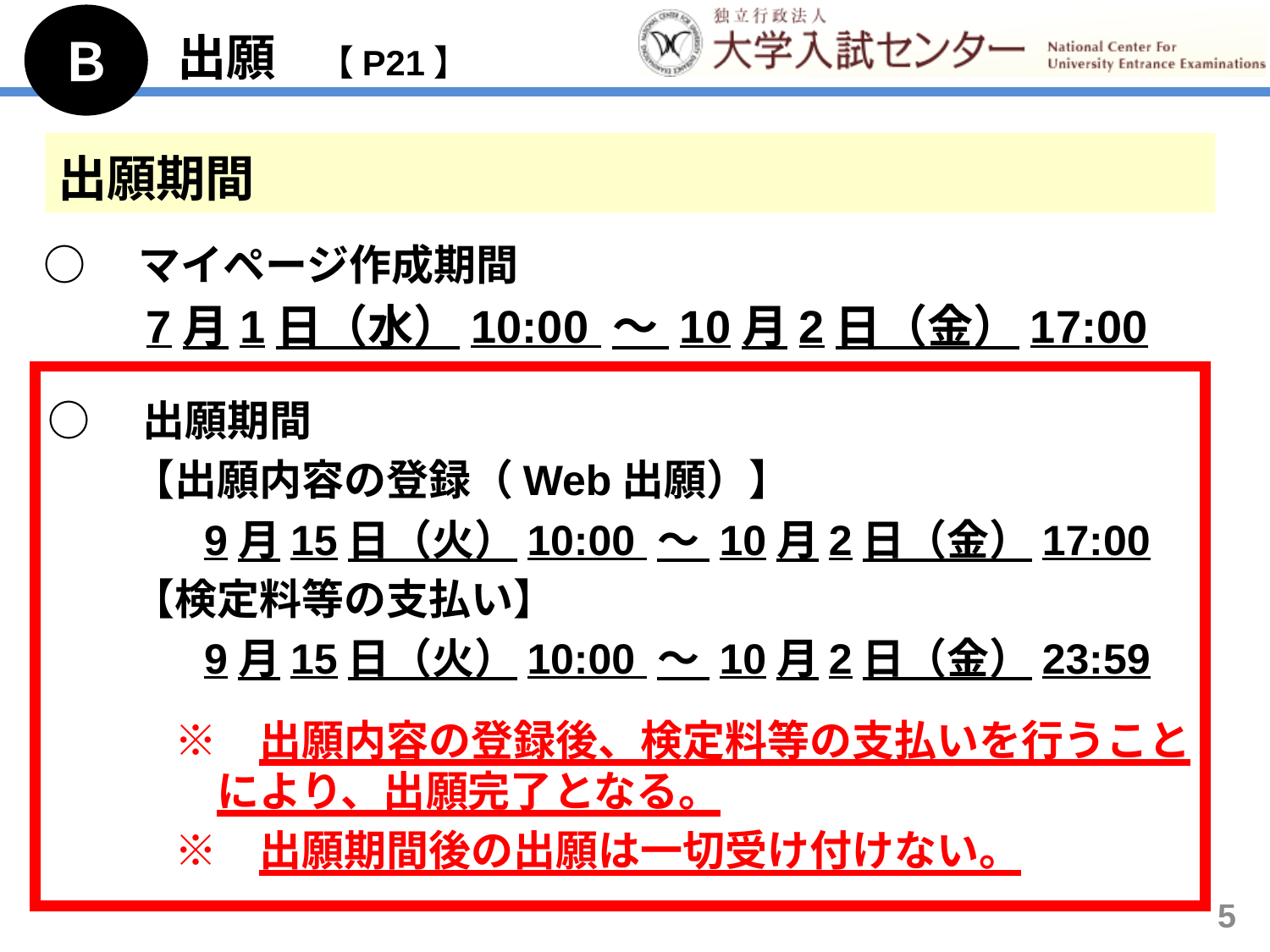

Ｂ
出願　【P21】
出願期間
○　マイページ作成期間
　　7月1日（水）10:00 ～ 10月2日（金）17:00
○　出願期間
　　【出願内容の登録（Web出願）】
 　　　9月15日（火）10:00 ～ 10月2日（金）17:00
　　【検定料等の支払い】
 　　　9月15日（火）10:00 ～ 10月2日（金）23:59
　　　※　出願内容の登録後、検定料等の支払いを行うこと
　　　　により、出願完了となる。
　　　※　出願期間後の出願は一切受け付けない。
5